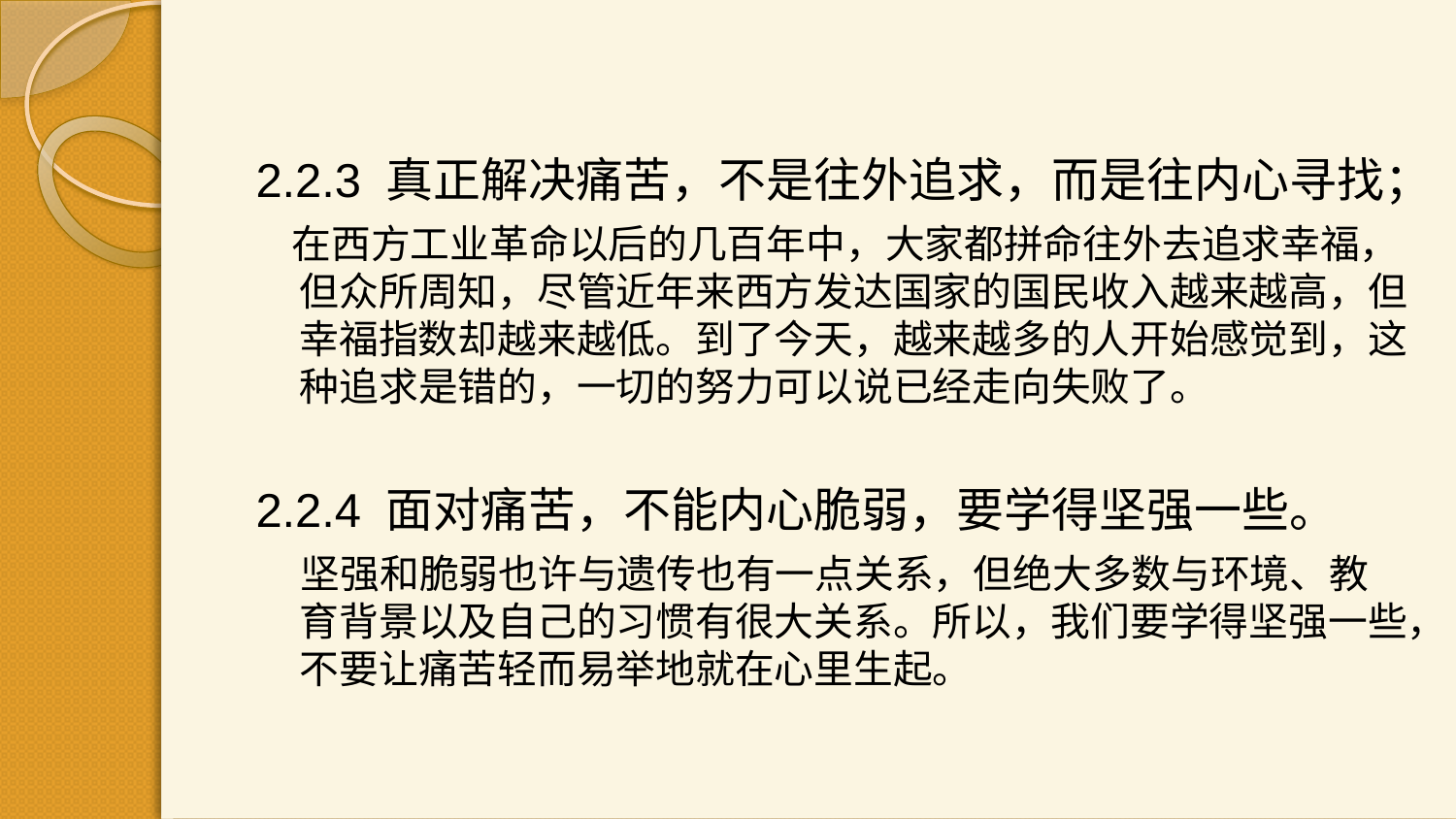

#
2.2.3 真正解决痛苦，不是往外追求，而是往内心寻找；
   在西方工业革命以后的几百年中，大家都拼命往外去追求幸福，但众所周知，尽管近年来西方发达国家的国民收入越来越高，但幸福指数却越来越低。到了今天，越来越多的人开始感觉到，这种追求是错的，一切的努力可以说已经走向失败了。

2.2.4 面对痛苦，不能内心脆弱，要学得坚强一些。
    坚强和脆弱也许与遗传也有一点关系，但绝大多数与环境、教育背景以及自己的习惯有很大关系。所以，我们要学得坚强一些，不要让痛苦轻而易举地就在心里生起。